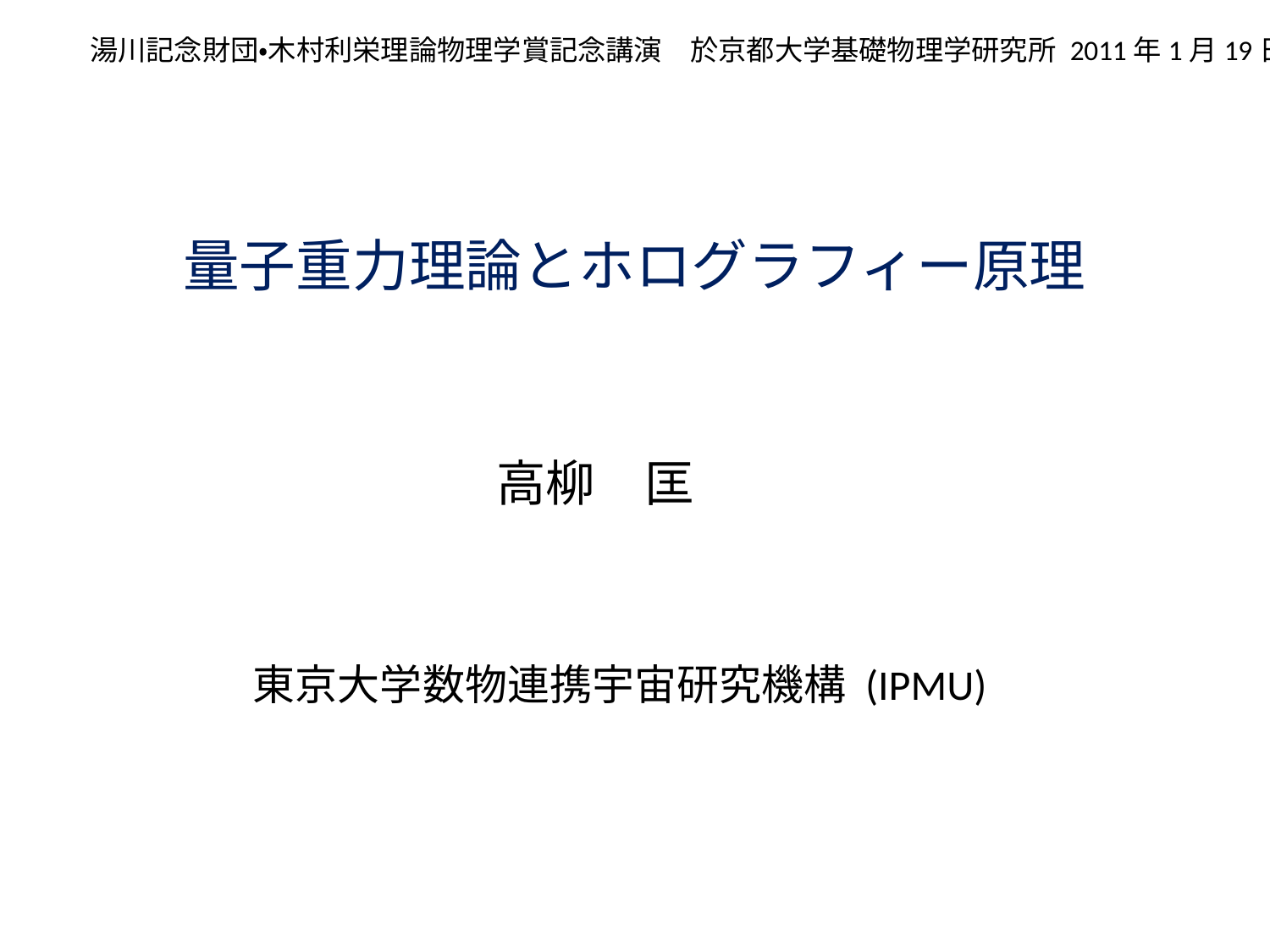

湯川記念財団・木村利栄理論物理学賞記念講演　於京都大学基礎物理学研究所 2011年1月19日
# 量子重力理論とホログラフィー原理
高柳　匡

東京大学数物連携宇宙研究機構 (IPMU)